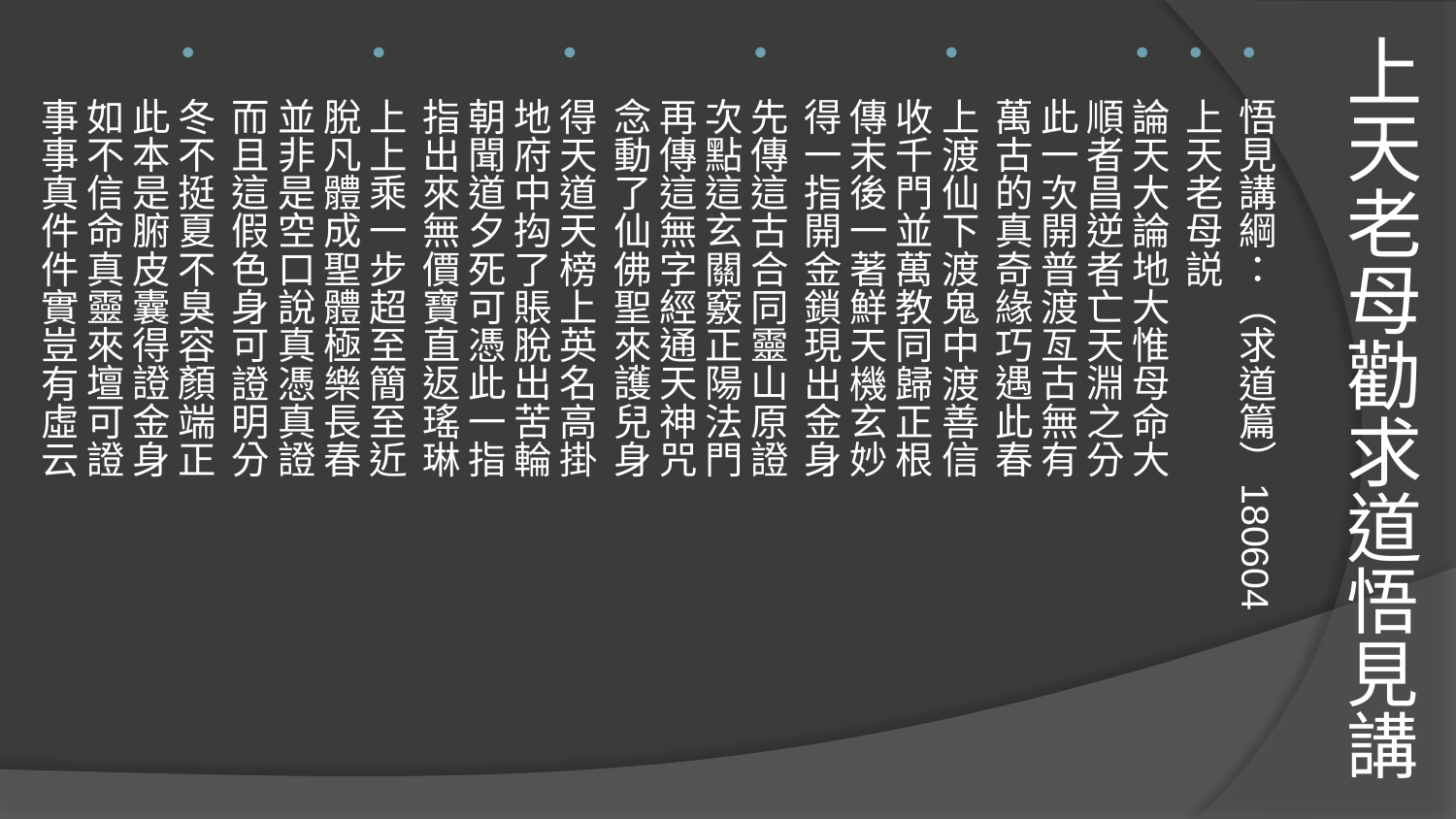

# 上天老母勸求道悟見講
悟見講綱：（求道篇）180604
上天老母説
論天大論地大惟母命大　 
順者昌逆者亡天淵之分　
此一次開普渡亙古無有　
萬古的真奇緣巧遇此春
上渡仙下渡鬼中渡善信　
收千門並萬教同歸正根　
傳末後一著鮮天機玄妙　
得一指開金鎖現出金身
先傳這古合同靈山原證　
次點這玄關竅正陽法門　
再傳這無字經通天神咒　
念動了仙佛聖來護兒身
得天道天榜上英名高掛　
地府中抅了賬脫出苦輪　
朝聞道夕死可憑此一指　
指出來無價寶直返瑤琳
上上乘一步超至簡至近　
脫凡體成聖體極樂長春　
並非是空口說真憑真證　
而且這假色身可證明分
冬不挺夏不臭容顏端正　
此本是腑皮囊得證金身　
如不信命真靈來壇可證　
事事真件件實豈有虛云